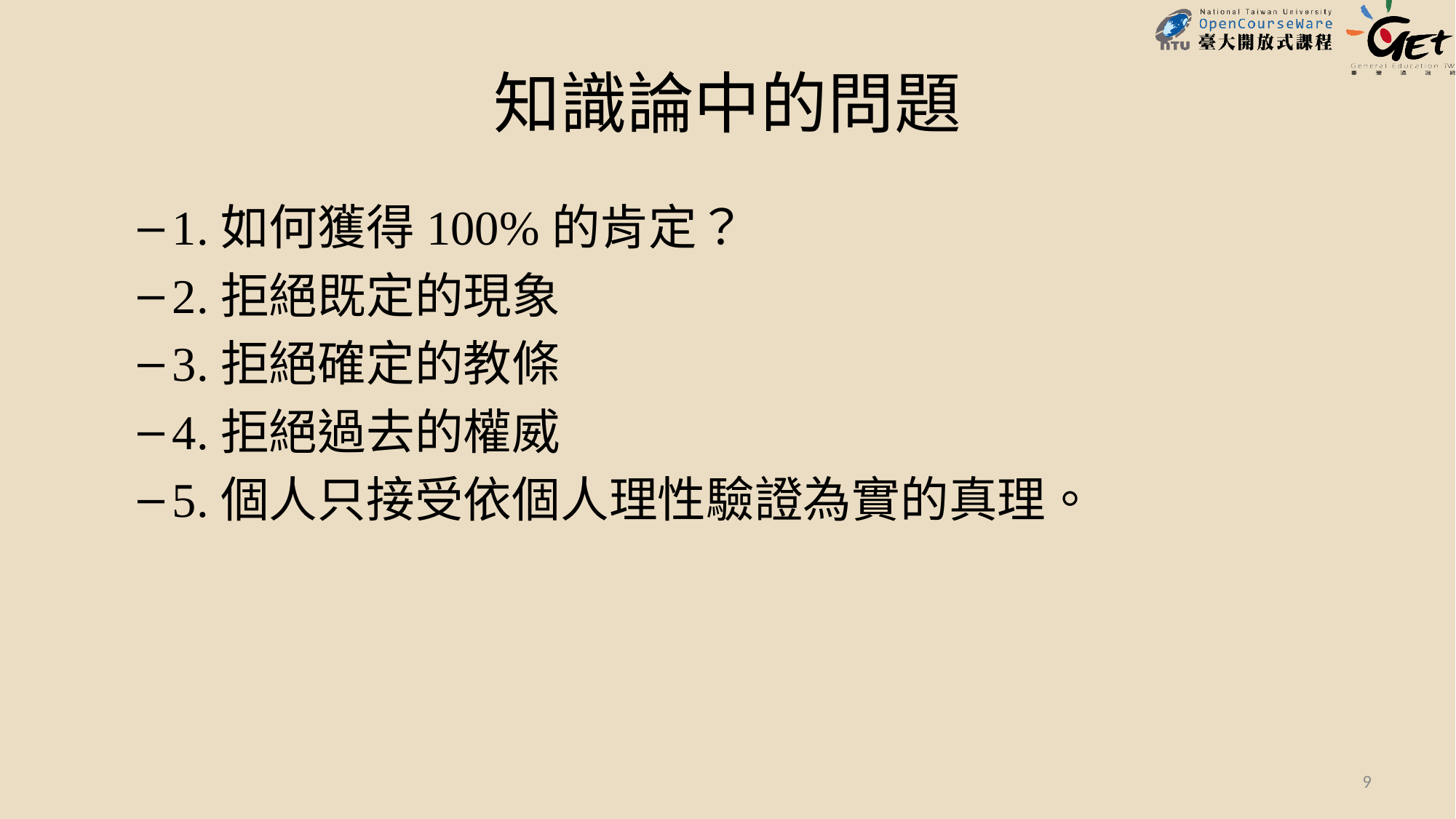

# 知識論中的問題
1.如何獲得100%的肯定？
2.拒絕既定的現象
3.拒絕確定的教條
4.拒絕過去的權威
5.個人只接受依個人理性驗證為實的真理。
9